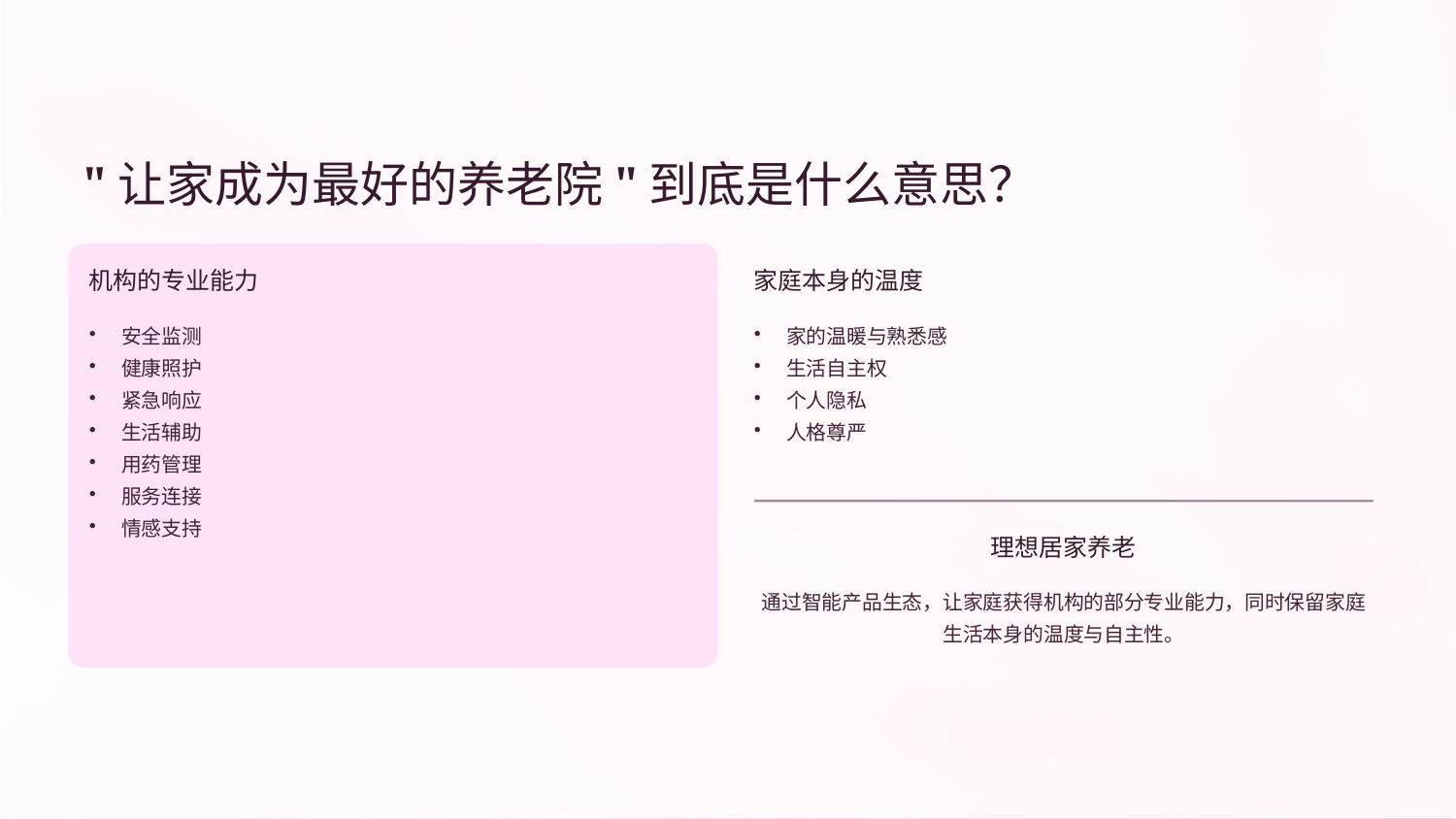

"让家成为最好的养老院"到底是什么意思？

机构的专业能力
家庭本身的温度
安全监测
健康照护
紧急响应
生活辅助
用药管理
服务连接
情感支持
家的温暖与熟悉感
生活自主权
个人隐私
人格尊严

理想居家养老
通过智能产品生态，让家庭获得机构的部分专业能力，同时保留家庭生活本身的温度与自主性。